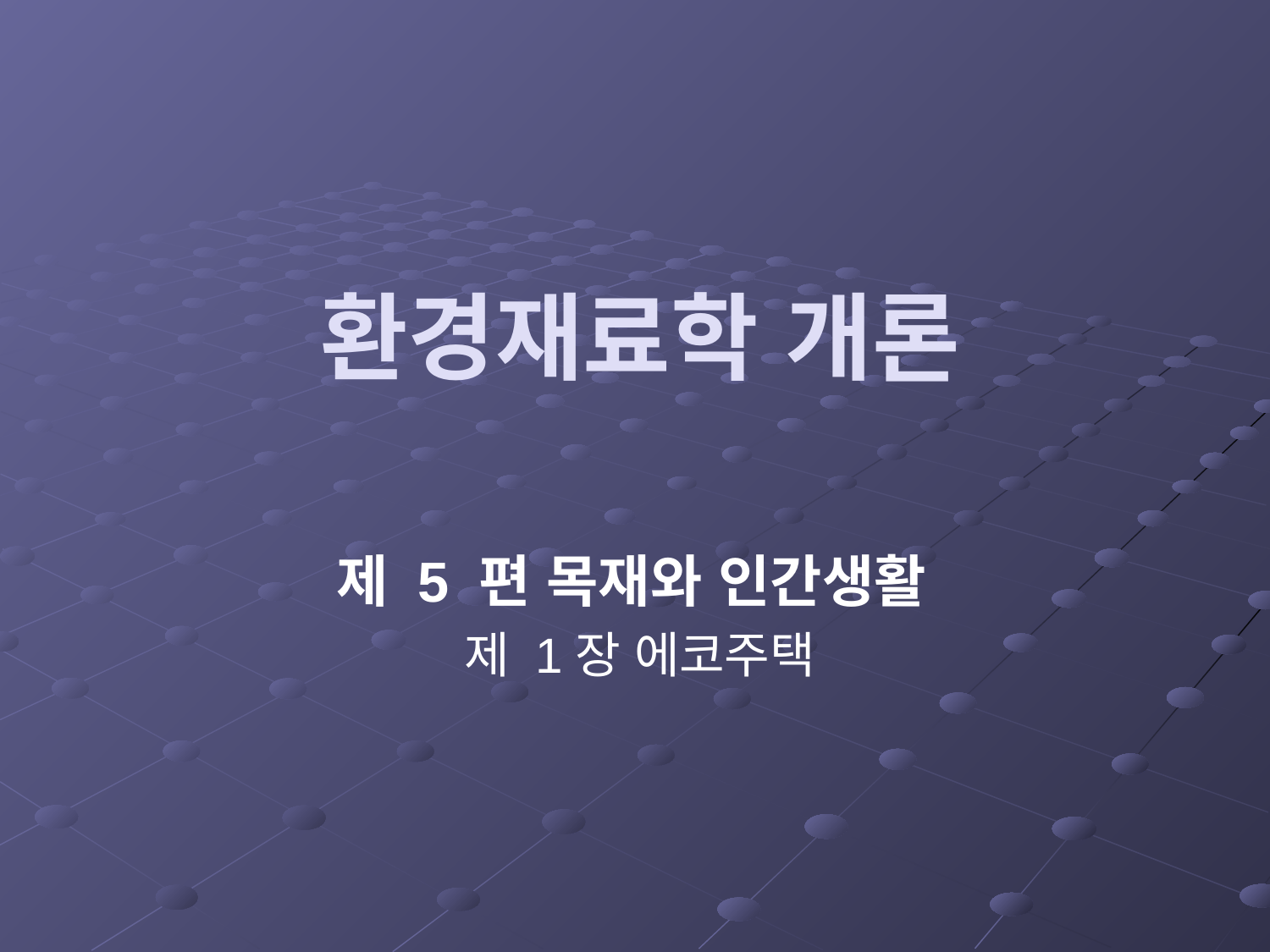

# 환경재료학 개론
제 5 편 목재와 인간생활
제 1장 에코주택